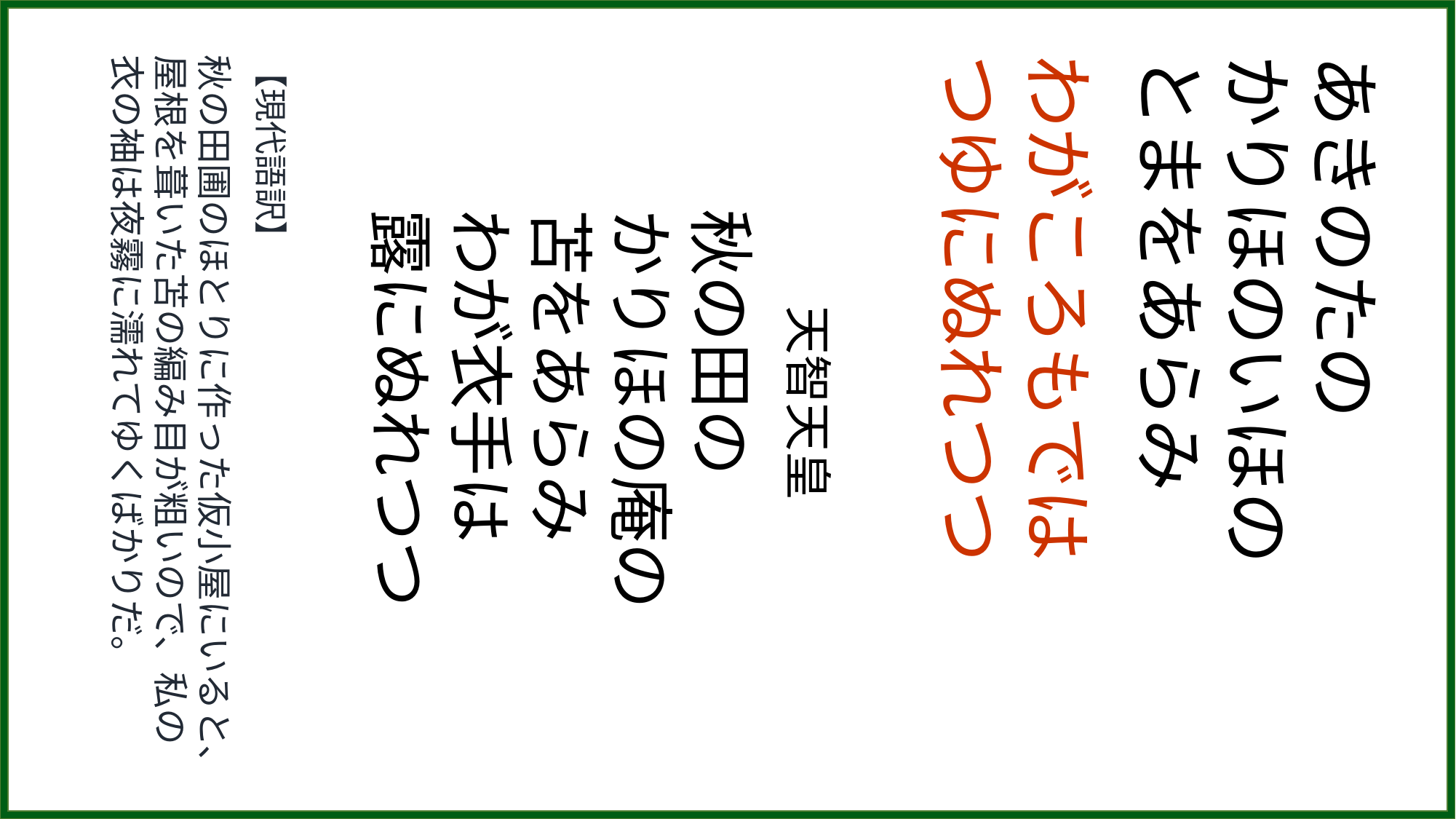

【現代語訳】

秋の田圃のほとりに作った仮小屋にいると、屋根を葺いた苫の編み目が粗いので、私の衣の袖は夜霧に濡れてゆくばかりだ。
　　天智天皇

秋の田の
かりほの庵の
苫をあらみ
わが衣手は
露にぬれつつ
わがころもでは
つゆにぬれつつ
あきのたの
かりほのいほの
とまをあらみ